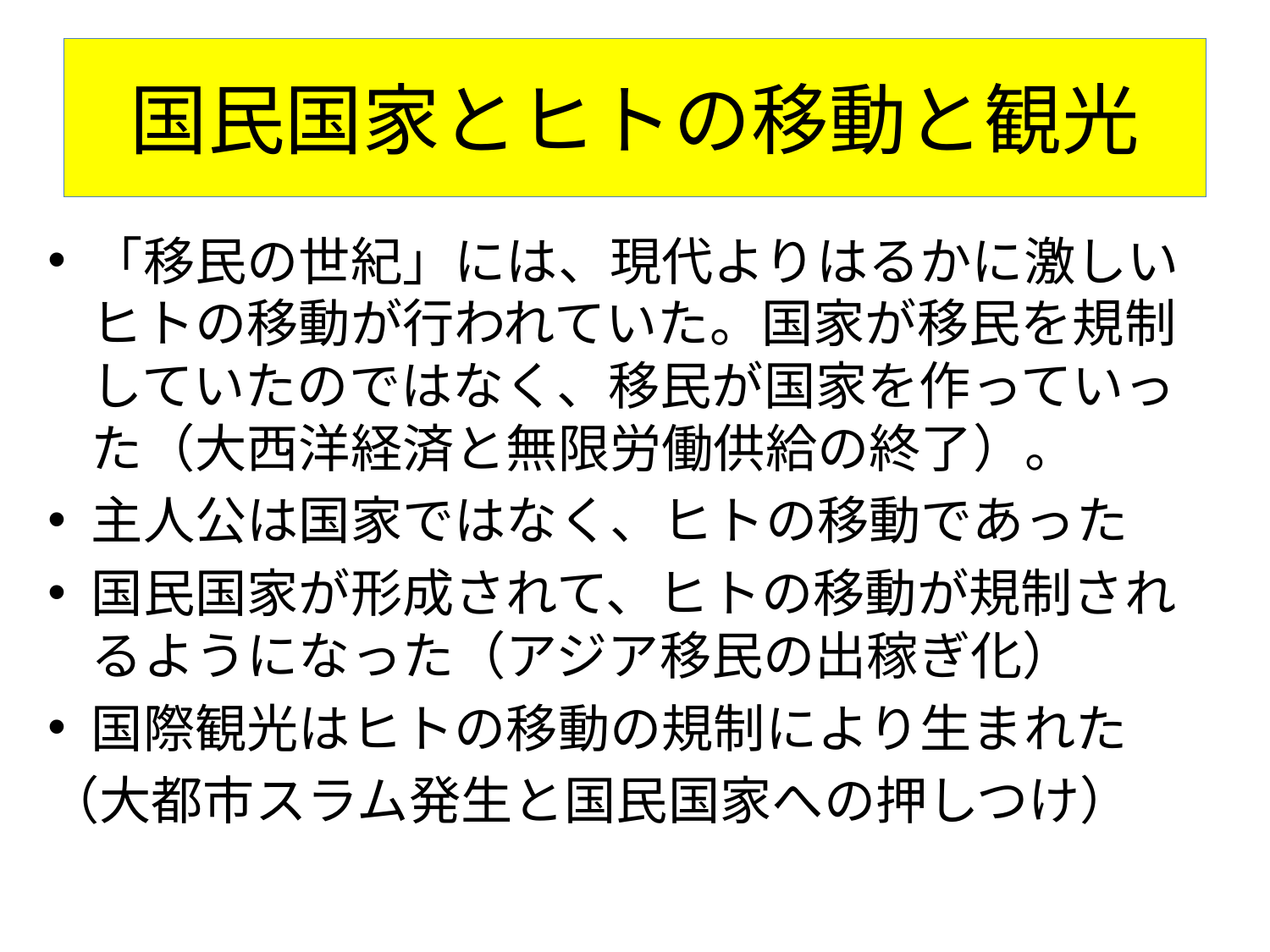

# 国民国家とヒトの移動と観光
「移民の世紀」には、現代よりはるかに激しいヒトの移動が行われていた。国家が移民を規制していたのではなく、移民が国家を作っていった（大西洋経済と無限労働供給の終了）。
主人公は国家ではなく、ヒトの移動であった
国民国家が形成されて、ヒトの移動が規制されるようになった（アジア移民の出稼ぎ化）
国際観光はヒトの移動の規制により生まれた
（大都市スラム発生と国民国家への押しつけ）